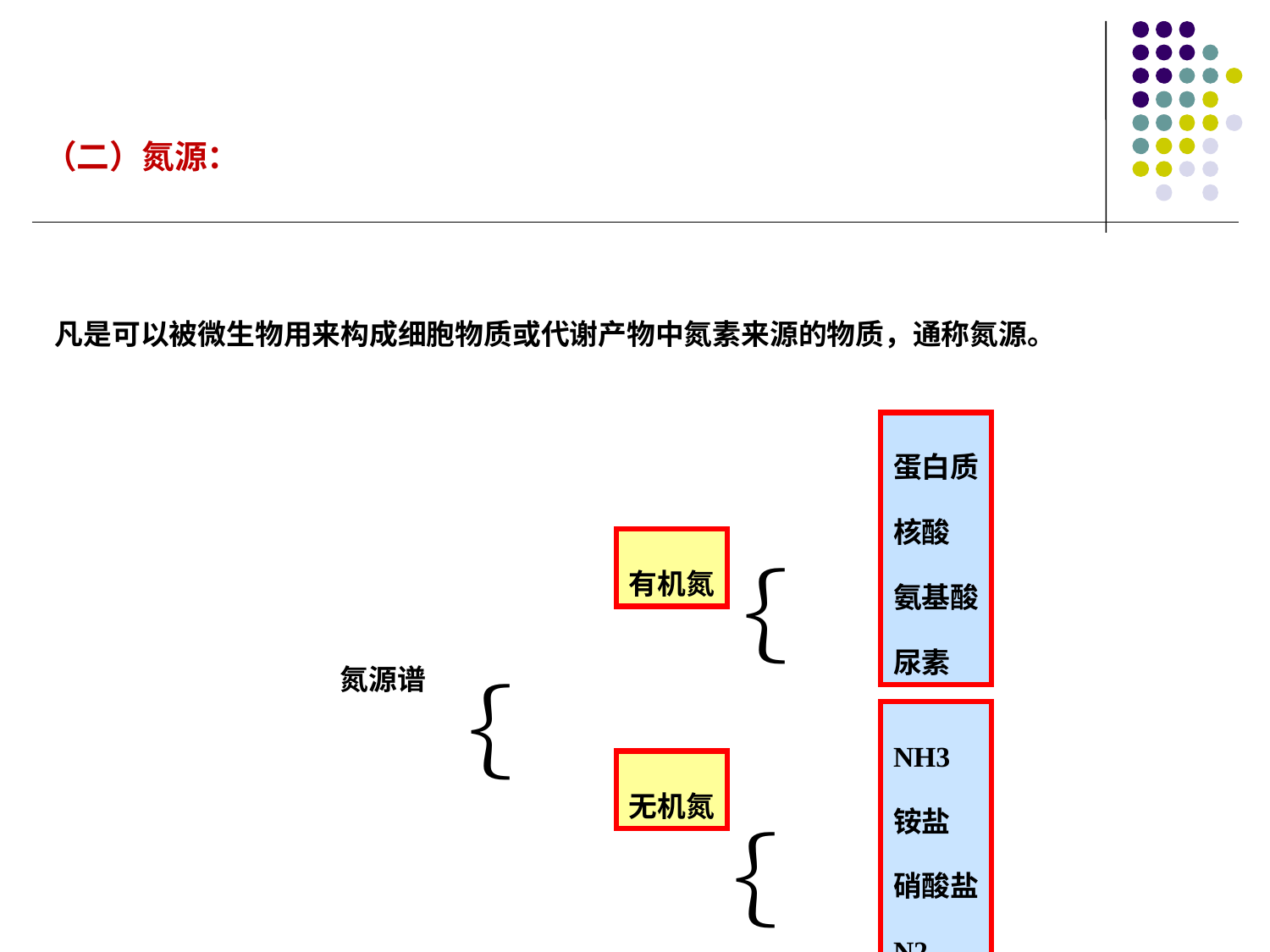

（二）氮源：
凡是可以被微生物用来构成细胞物质或代谢产物中氮素来源的物质，通称氮源。
蛋白质
核酸
氨基酸
尿素
｛
有机氮
｛
氮源谱
NH3
铵盐
硝酸盐
N2
｛
无机氮